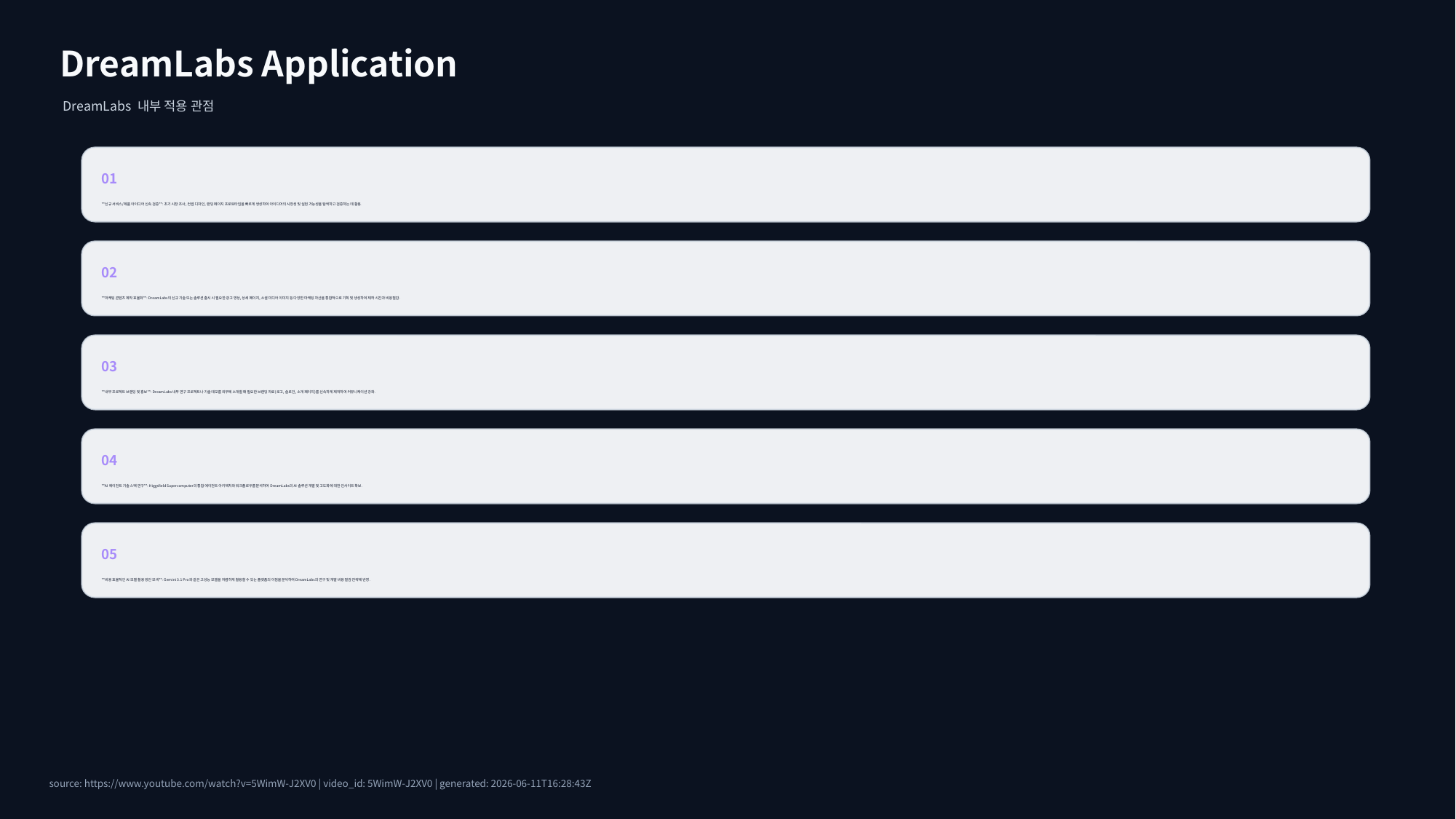

DreamLabs Application
DreamLabs 내부 적용 관점

01
**신규 서비스/제품 아이디어 신속 검증**: 초기 시장 조사, 컨셉 디자인, 랜딩 페이지 프로토타입을 빠르게 생성하여 아이디어의 시장성 및 실현 가능성을 탐색하고 검증하는 데 활용.

02
**마케팅 콘텐츠 제작 효율화**: DreamLabs의 신규 기술 또는 솔루션 출시 시 필요한 광고 영상, 상세 페이지, 소셜 미디어 이미지 등 다양한 마케팅 자산을 통합적으로 기획 및 생성하여 제작 시간과 비용 절감.

03
**내부 프로젝트 브랜딩 및 홍보**: DreamLabs 내부 연구 프로젝트나 기술 데모를 외부에 소개할 때 필요한 브랜딩 자료(로고, 슬로건, 소개 페이지)를 신속하게 제작하여 커뮤니케이션 강화.

04
**AI 에이전트 기술 스택 연구**: Higgsfield Supercomputer의 통합 에이전트 아키텍처와 워크플로우를 분석하여 DreamLabs의 AI 솔루션 개발 및 고도화에 대한 인사이트 확보.

05
**비용 효율적인 AI 모델 활용 방안 모색**: Gemini 3.1 Pro와 같은 고성능 모델을 저렴하게 활용할 수 있는 플랫폼의 이점을 분석하여 DreamLabs의 연구 및 개발 비용 절감 전략에 반영.
source: https://www.youtube.com/watch?v=5WimW-J2XV0 | video_id: 5WimW-J2XV0 | generated: 2026-06-11T16:28:43Z